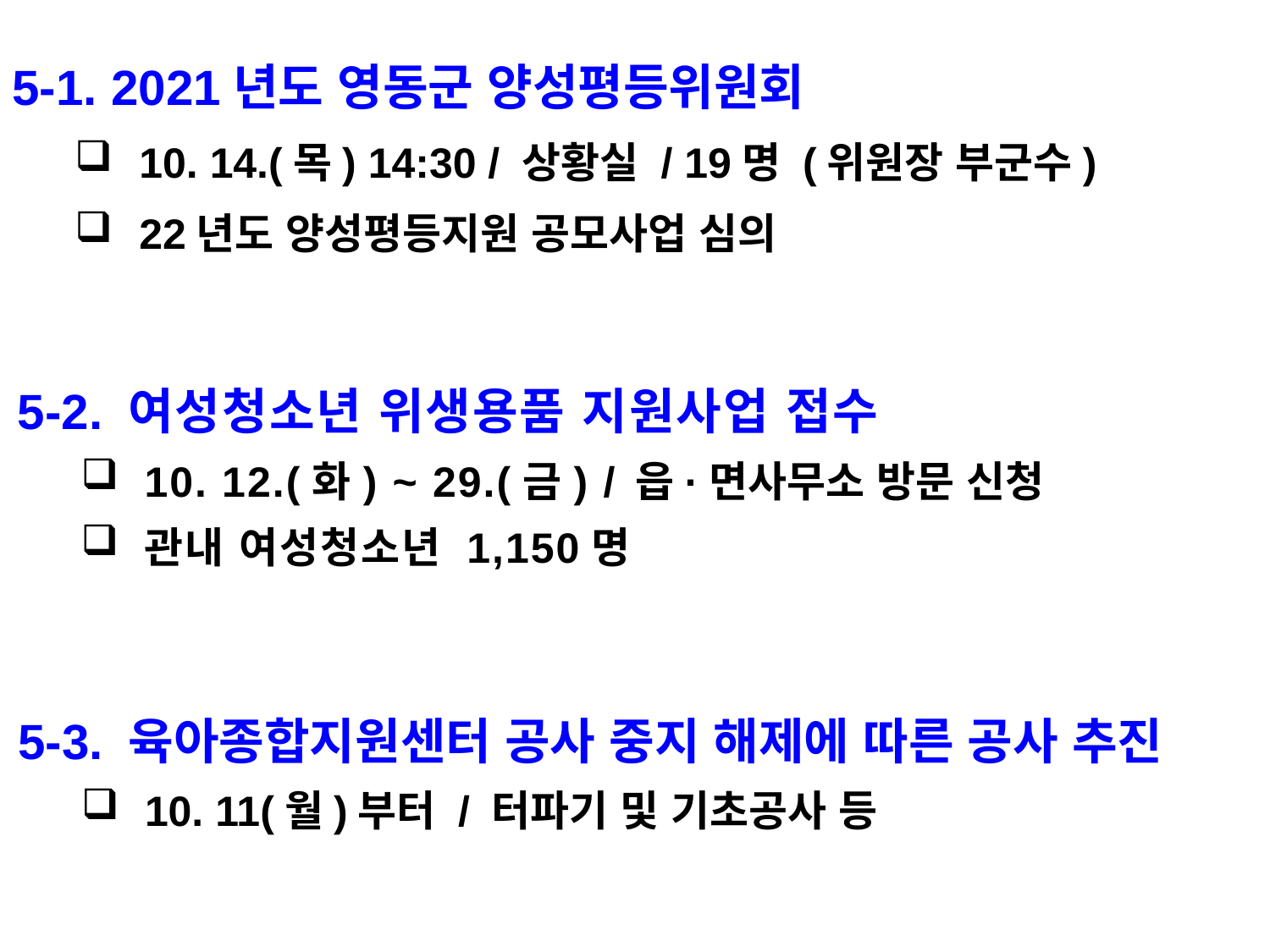

5-1. 2021년도 영동군 양성평등위원회
10. 14.(목) 14:30 / 상황실 / 19명 (위원장 부군수)
22년도 양성평등지원 공모사업 심의

5-2. 여성청소년 위생용품 지원사업 접수
10. 12.(화) ~ 29.(금) / 읍·면사무소 방문 신청
관내 여성청소년 1,150명
5-3. 육아종합지원센터 공사 중지 해제에 따른 공사 추진
10. 11(월)부터 / 터파기 및 기초공사 등